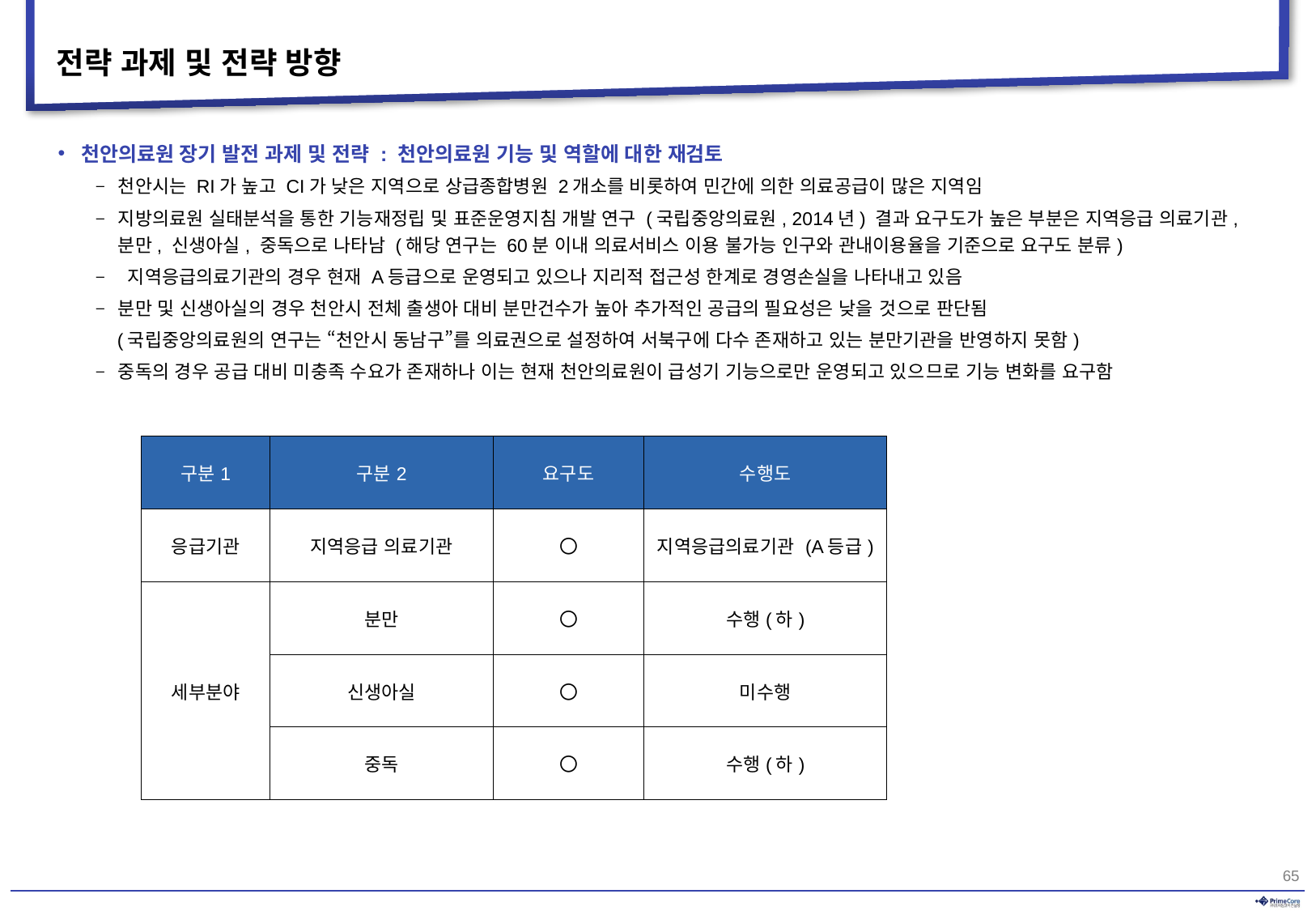

# 전략 과제 및 전략 방향
천안의료원 장기 발전 과제 및 전략 : 천안의료원 기능 및 역할에 대한 재검토
천안시는 RI가 높고 CI가 낮은 지역으로 상급종합병원 2개소를 비롯하여 민간에 의한 의료공급이 많은 지역임
지방의료원 실태분석을 통한 기능재정립 및 표준운영지침 개발 연구 (국립중앙의료원, 2014년) 결과 요구도가 높은 부분은 지역응급 의료기관, 분만, 신생아실, 중독으로 나타남 (해당 연구는 60분 이내 의료서비스 이용 불가능 인구와 관내이용율을 기준으로 요구도 분류)
 지역응급의료기관의 경우 현재 A등급으로 운영되고 있으나 지리적 접근성 한계로 경영손실을 나타내고 있음
분만 및 신생아실의 경우 천안시 전체 출생아 대비 분만건수가 높아 추가적인 공급의 필요성은 낮을 것으로 판단됨
    (국립중앙의료원의 연구는 “천안시 동남구”를 의료권으로 설정하여 서북구에 다수 존재하고 있는 분만기관을 반영하지 못함)
중독의 경우 공급 대비 미충족 수요가 존재하나 이는 현재 천안의료원이 급성기 기능으로만 운영되고 있으므로 기능 변화를 요구함

| 구분1 | 구분2 | 요구도 | 수행도 |
| --- | --- | --- | --- |
| 응급기관 | 지역응급 의료기관 | 〇 | 지역응급의료기관 (A등급) |
| 세부분야 | 분만 | 〇 | 수행(하) |
|  | 신생아실 | 〇 | 미수행 |
|  | 중독 | 〇 | 수행(하) |